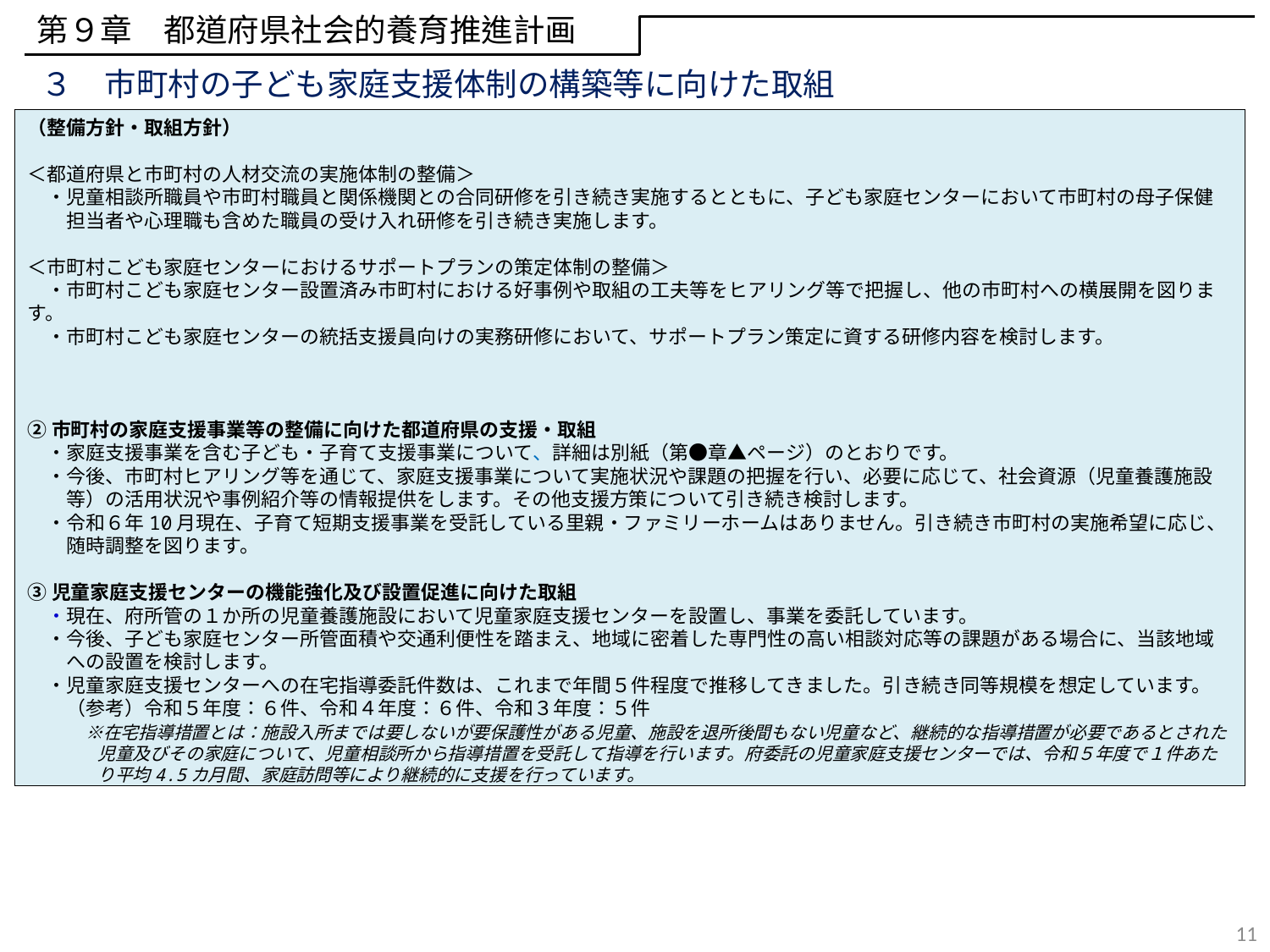

第９章　都道府県社会的養育推進計画
３　市町村の子ども家庭支援体制の構築等に向けた取組
（整備方針・取組方針）

＜都道府県と市町村の人材交流の実施体制の整備＞
　・児童相談所職員や市町村職員と関係機関との合同研修を引き続き実施するとともに、子ども家庭センターにおいて市町村の母子保健
　　担当者や心理職も含めた職員の受け入れ研修を引き続き実施します。

＜市町村こども家庭センターにおけるサポートプランの策定体制の整備＞
　・市町村こども家庭センター設置済み市町村における好事例や取組の工夫等をヒアリング等で把握し、他の市町村への横展開を図ります。
　・市町村こども家庭センターの統括支援員向けの実務研修において、サポートプラン策定に資する研修内容を検討します。

②市町村の家庭支援事業等の整備に向けた都道府県の支援・取組
　・家庭支援事業を含む子ども・子育て支援事業について、詳細は別紙（第●章▲ページ）のとおりです。
　・今後、市町村ヒアリング等を通じて、家庭支援事業について実施状況や課題の把握を行い、必要に応じて、社会資源（児童養護施設
　　等）の活用状況や事例紹介等の情報提供をします。その他支援方策について引き続き検討します。
　・令和６年10月現在、子育て短期支援事業を受託している里親・ファミリーホームはありません。引き続き市町村の実施希望に応じ、
　　随時調整を図ります。

③児童家庭支援センターの機能強化及び設置促進に向けた取組
　・現在、府所管の１か所の児童養護施設において児童家庭支援センターを設置し、事業を委託しています。
　・今後、子ども家庭センター所管面積や交通利便性を踏まえ、地域に密着した専門性の高い相談対応等の課題がある場合に、当該地域
　　への設置を検討します。
　・児童家庭支援センターへの在宅指導委託件数は、これまで年間５件程度で推移してきました。引き続き同等規模を想定しています。
　　（参考）令和５年度：６件、令和４年度：６件、令和３年度：５件
　　　※在宅指導措置とは：施設入所までは要しないが要保護性がある児童、施設を退所後間もない児童など、継続的な指導措置が必要であるとされた
　　　　児童及びその家庭について、児童相談所から指導措置を受託して指導を行います。府委託の児童家庭支援センターでは、令和５年度で１件あた
　　　　り平均4.5カ月間、家庭訪問等により継続的に支援を行っています。
11